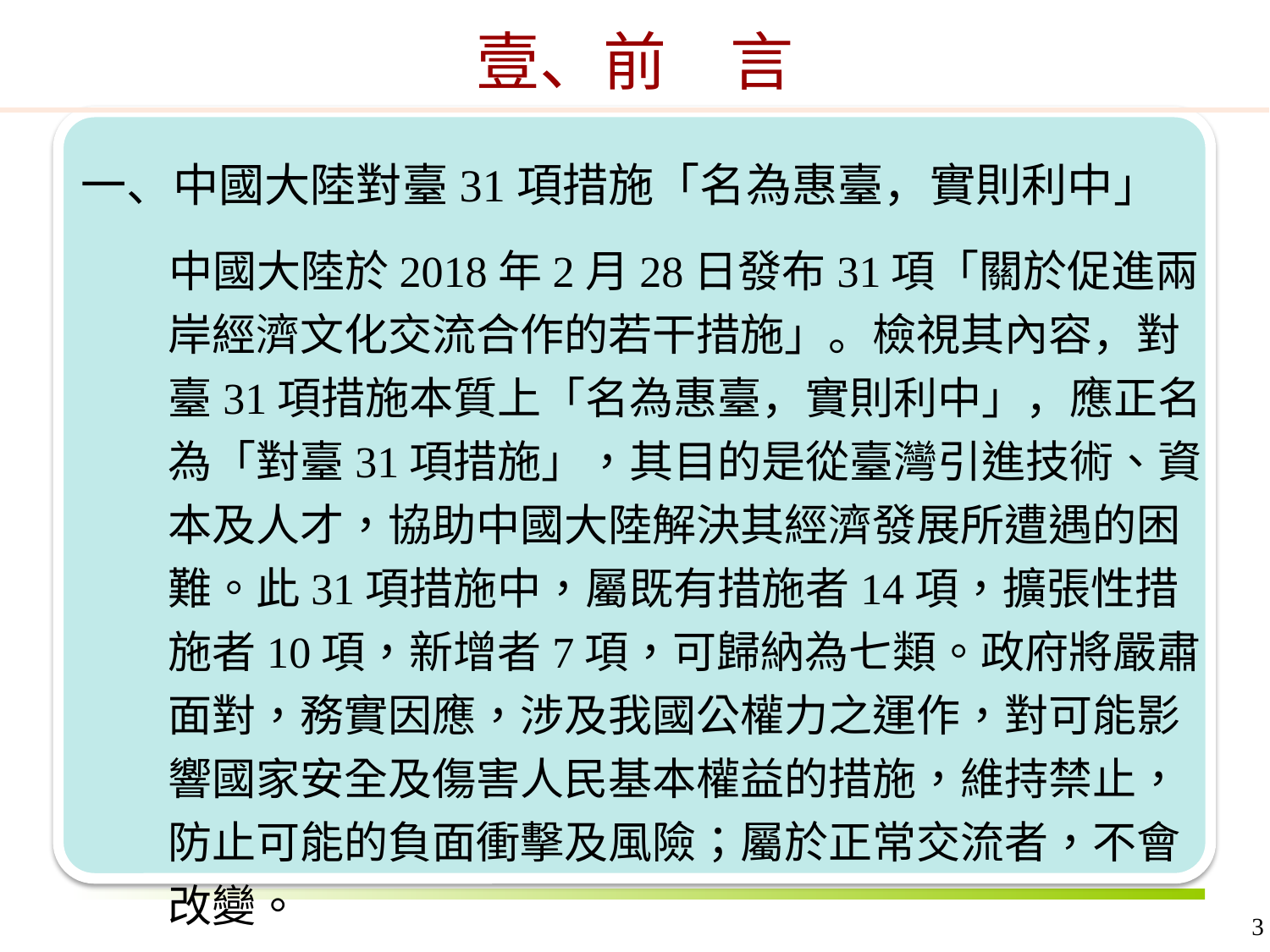

壹、前　言

一、中國大陸對臺31項措施「名為惠臺，實則利中」
       中國大陸於2018年2月28日發布31項「關於促進兩岸經濟文化交流合作的若干措施」。檢視其內容，對臺31項措施本質上「名為惠臺，實則利中」，應正名為「對臺31項措施」，其目的是從臺灣引進技術、資本及人才，協助中國大陸解決其經濟發展所遭遇的困難。此31項措施中，屬既有措施者14項，擴張性措施者10項，新增者7項，可歸納為七類。政府將嚴肅面對，務實因應，涉及我國公權力之運作，對可能影響國家安全及傷害人民基本權益的措施，維持禁止，防止可能的負面衝擊及風險；屬於正常交流者，不會改變。

3